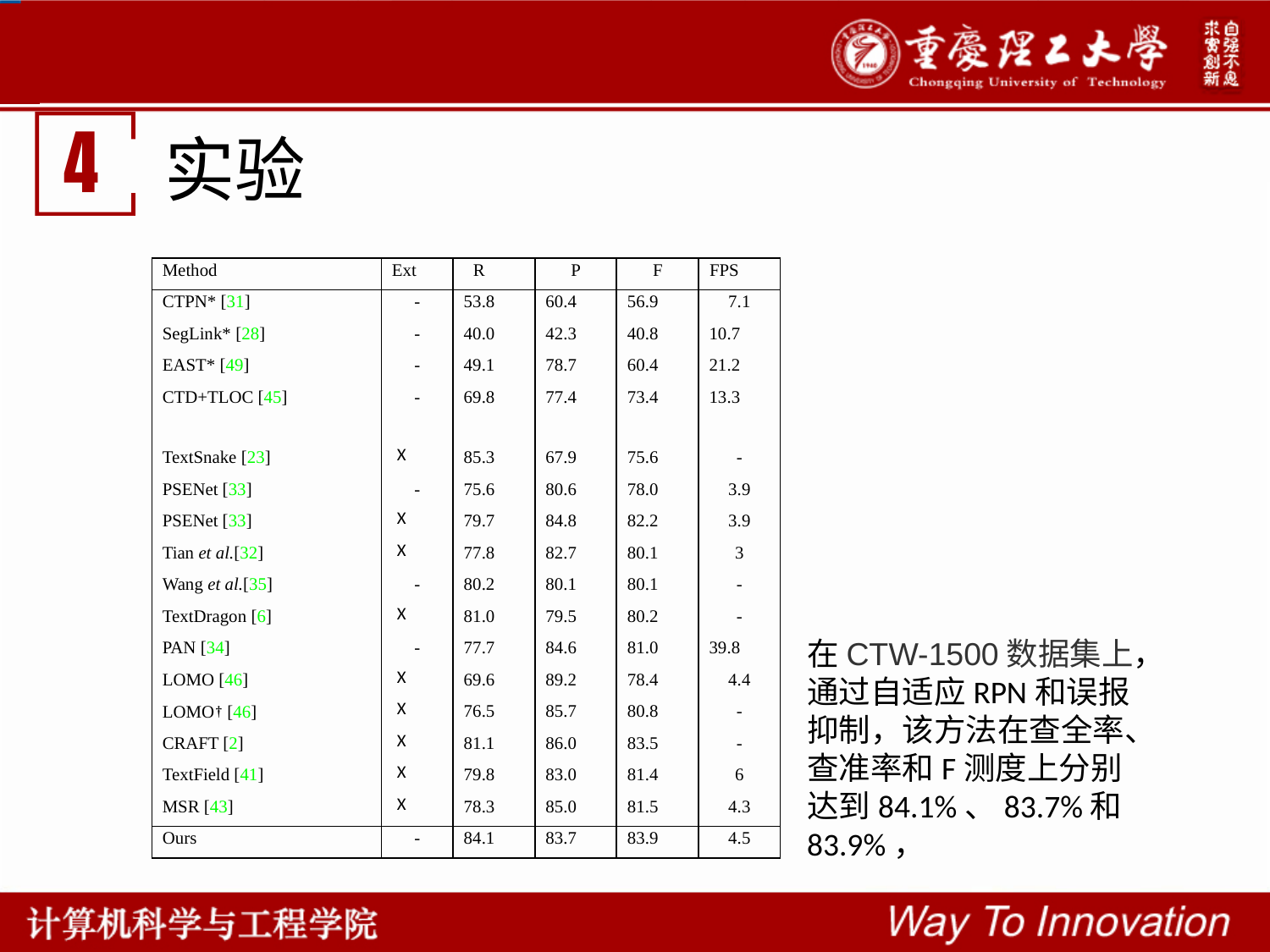

4
实验
| Method | Ext | R | P | F | FPS |
| --- | --- | --- | --- | --- | --- |
| CTPN\* [31] | - | 53.8 | 60.4 | 56.9 | 7.1 |
| SegLink\* [28] | - | 40.0 | 42.3 | 40.8 | 10.7 |
| EAST\* [49] | - | 49.1 | 78.7 | 60.4 | 21.2 |
| CTD+TLOC [45] | - | 69.8 | 77.4 | 73.4 | 13.3 |
| TextSnake [23] | X | 85.3 | 67.9 | 75.6 | - |
| PSENet [33] | - | 75.6 | 80.6 | 78.0 | 3.9 |
| PSENet [33] | X | 79.7 | 84.8 | 82.2 | 3.9 |
| Tian et al.[32] | X | 77.8 | 82.7 | 80.1 | 3 |
| Wang et al.[35] | - | 80.2 | 80.1 | 80.1 | - |
| TextDragon [6] | X | 81.0 | 79.5 | 80.2 | - |
| PAN [34] | - | 77.7 | 84.6 | 81.0 | 39.8 |
| LOMO [46] | X | 69.6 | 89.2 | 78.4 | 4.4 |
| LOMO† [46] | X | 76.5 | 85.7 | 80.8 | - |
| CRAFT [2] | X | 81.1 | 86.0 | 83.5 | - |
| TextField [41] | X | 79.8 | 83.0 | 81.4 | 6 |
| MSR [43] | X | 78.3 | 85.0 | 81.5 | 4.3 |
| Ours | - | 84.1 | 83.7 | 83.9 | 4.5 |
在CTW-1500数据集上，通过自适应RPN和误报抑制，该方法在查全率、查准率和F测度上分别达到84.1%、83.7%和83.9%，